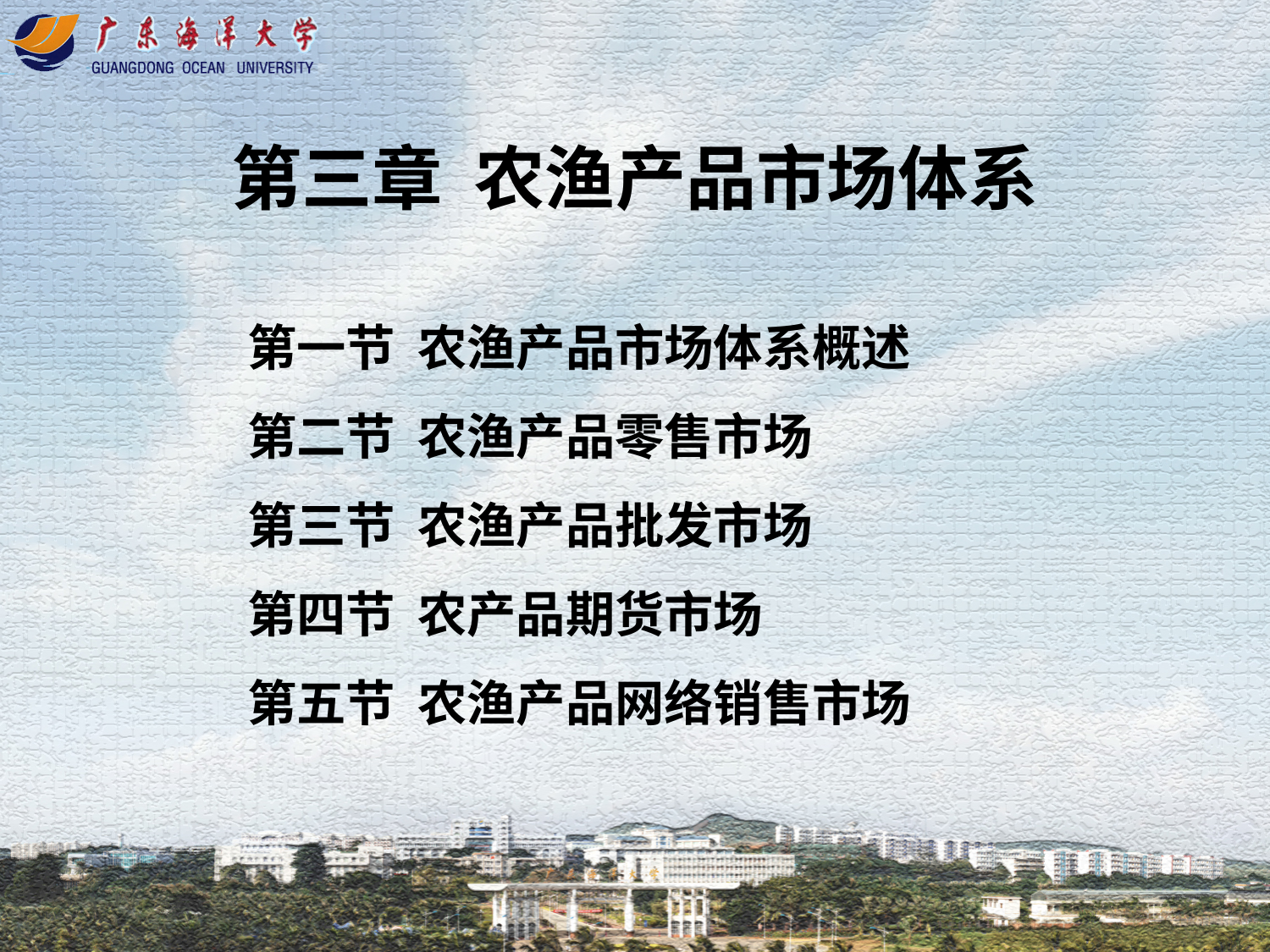

# 第三章  农渔产品市场体系

第一节  农渔产品市场体系概述
第二节  农渔产品零售市场
第三节  农渔产品批发市场
第四节  农产品期货市场
第五节  农渔产品网络销售市场